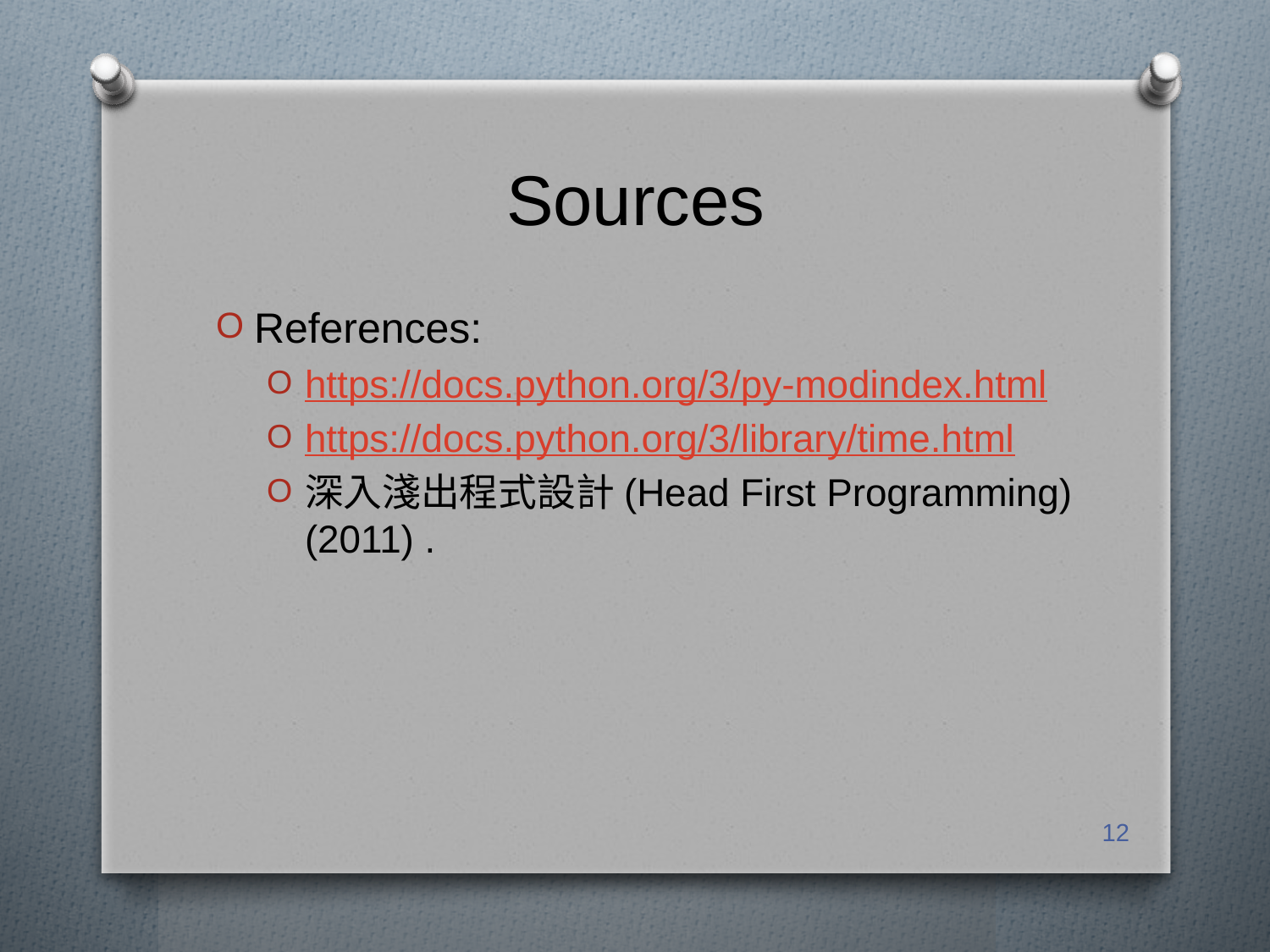

# Sources
References:
https://docs.python.org/3/py-modindex.html
https://docs.python.org/3/library/time.html
深入淺出程式設計(Head First Programming)(2011) .

12